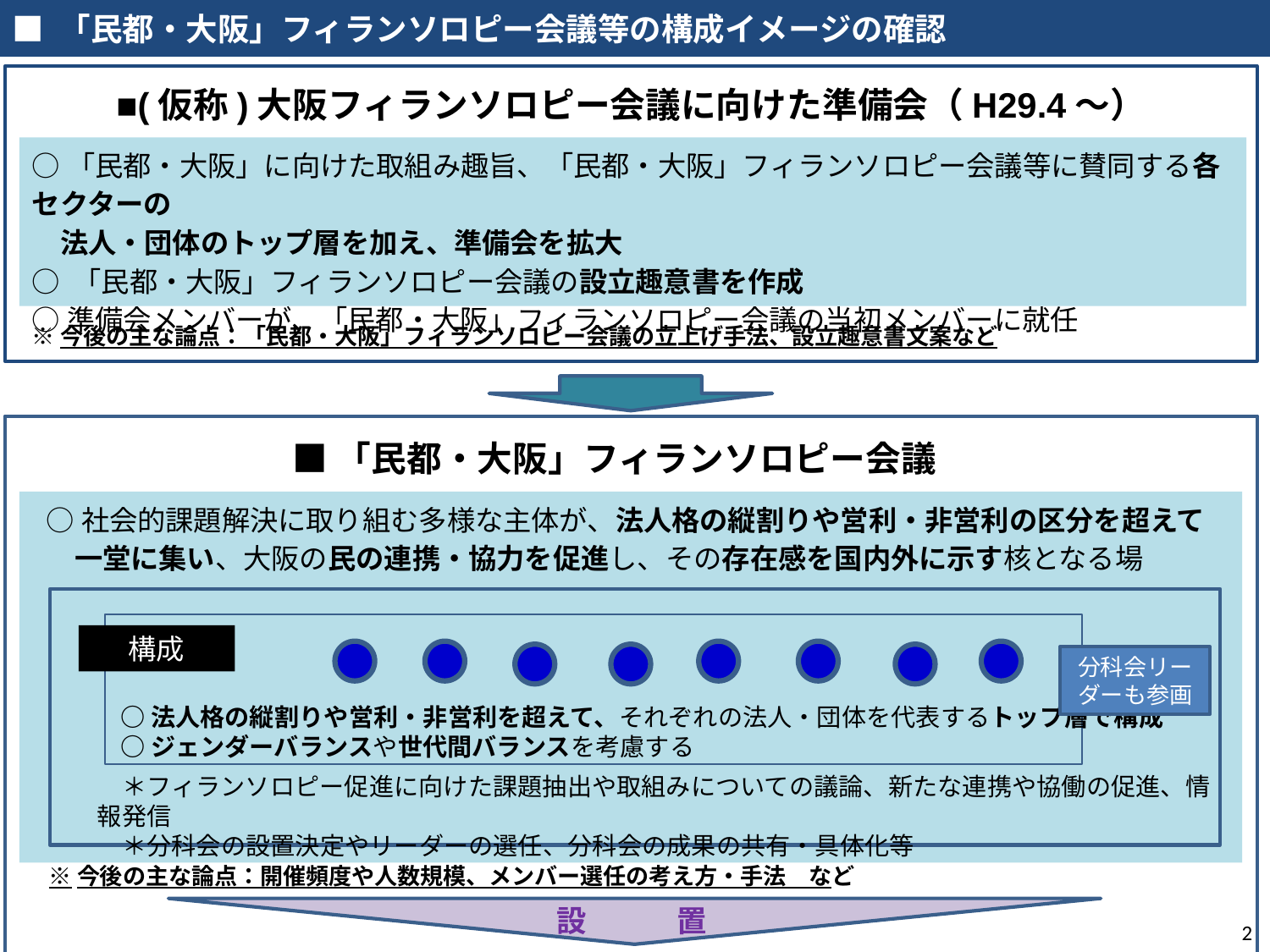

■ 「民都・大阪」フィランソロピー会議等の構成イメージの確認
■(仮称)大阪フィランソロピー会議に向けた準備会

■(仮称)大阪フィランソロピー会議に向けた準備会（H29.4～）

○「民都・大阪」に向けた取組み趣旨、「民都・大阪」フィランソロピー会議等に賛同する各セクターの
　法人・団体のトップ層を加え、準備会を拡大
○ 「民都・大阪」フィランソロピー会議の設立趣意書を作成
○準備会メンバーが、「民都・大阪」フィランソロピー会議の当初メンバーに就任

○大阪の民間公益活動に精通する有識
 　者や専門家、事務局(行政)等で構成
○コア会議の立上げに向けてメンバーや
　　議題、会議の設え等について議論
○将来的には、コア会議で議論された
　　取組みなどを実施していく際の
　　事務局的役割を想定

※今後の主な論点：「民都・大阪」フィランソロピー会議の立上げ手法、設立趣意書文案など

※分科会設置期間中

■「民都・大阪」フィランソロピー会議
■(仮称)大阪フィランソロピー会議に向けた準備会
○社会的課題解決に取り組む多様な主体が、法人格の縦割りや営利・非営利の区分を超えて
　一堂に集い、大阪の民の連携・協力を促進し、その存在感を国内外に示す核となる場

設置

設置

設置

構成

○法人格の縦割りや営利・非営利を超えて、それぞれの法人・団体を代表するトップ層で構成
○ジェンダーバランスや世代間バランスを考慮する

分科会リーダーも参画
■分科会
リーダー
リーダー
リーダー
リーダー
運営

運営

運営

運営

個別テーマの検討

　＊フィランソロピー促進に向けた課題抽出や取組みについての議論、新たな連携や協働の促進、情報発信
　＊分科会の設置決定やリーダーの選任、分科会の成果の共有・具体化等
リーダーの自主的な運営による自由かつ活発な議論が行われる検討会議

※今後の主な論点：開催頻度や人数規模、メンバー選任の考え方・手法　など
設　　　置

事務局（分科会の運営については、リーダー中心に行う）
2